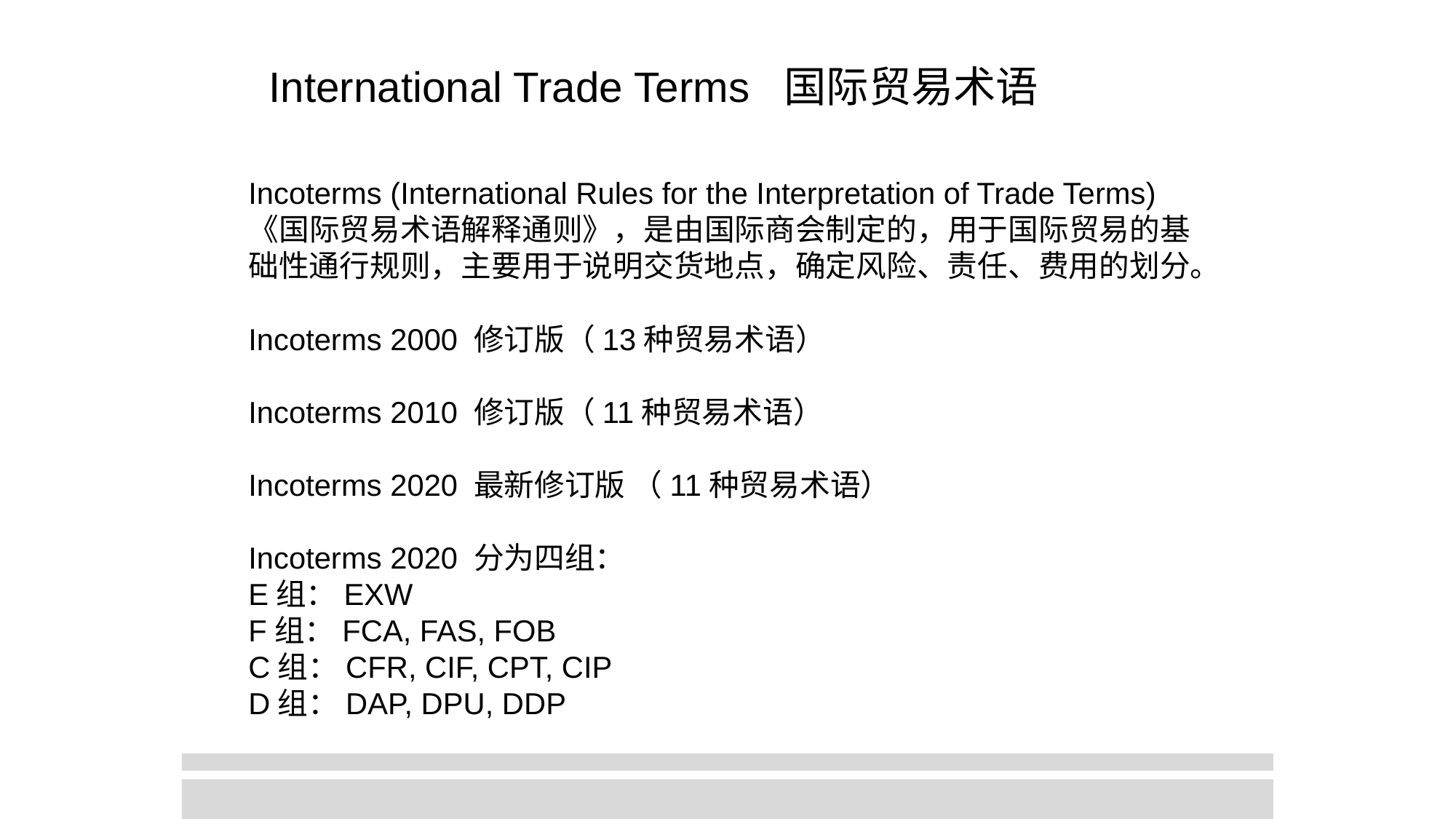

International Trade Terms  国际贸易术语
Incoterms (International Rules for the Interpretation of Trade Terms)
《国际贸易术语解释通则》，是由国际商会制定的，用于国际贸易的基础性通行规则，主要用于说明交货地点，确定风险、责任、费用的划分。

Incoterms 2000 修订版（13种贸易术语）

Incoterms 2010 修订版（11种贸易术语）

Incoterms 2020 最新修订版 （11种贸易术语）

Incoterms 2020 分为四组：
E组：EXW
F组：FCA, FAS, FOB
C组：CFR, CIF, CPT, CIP
D组：DAP, DPU, DDP